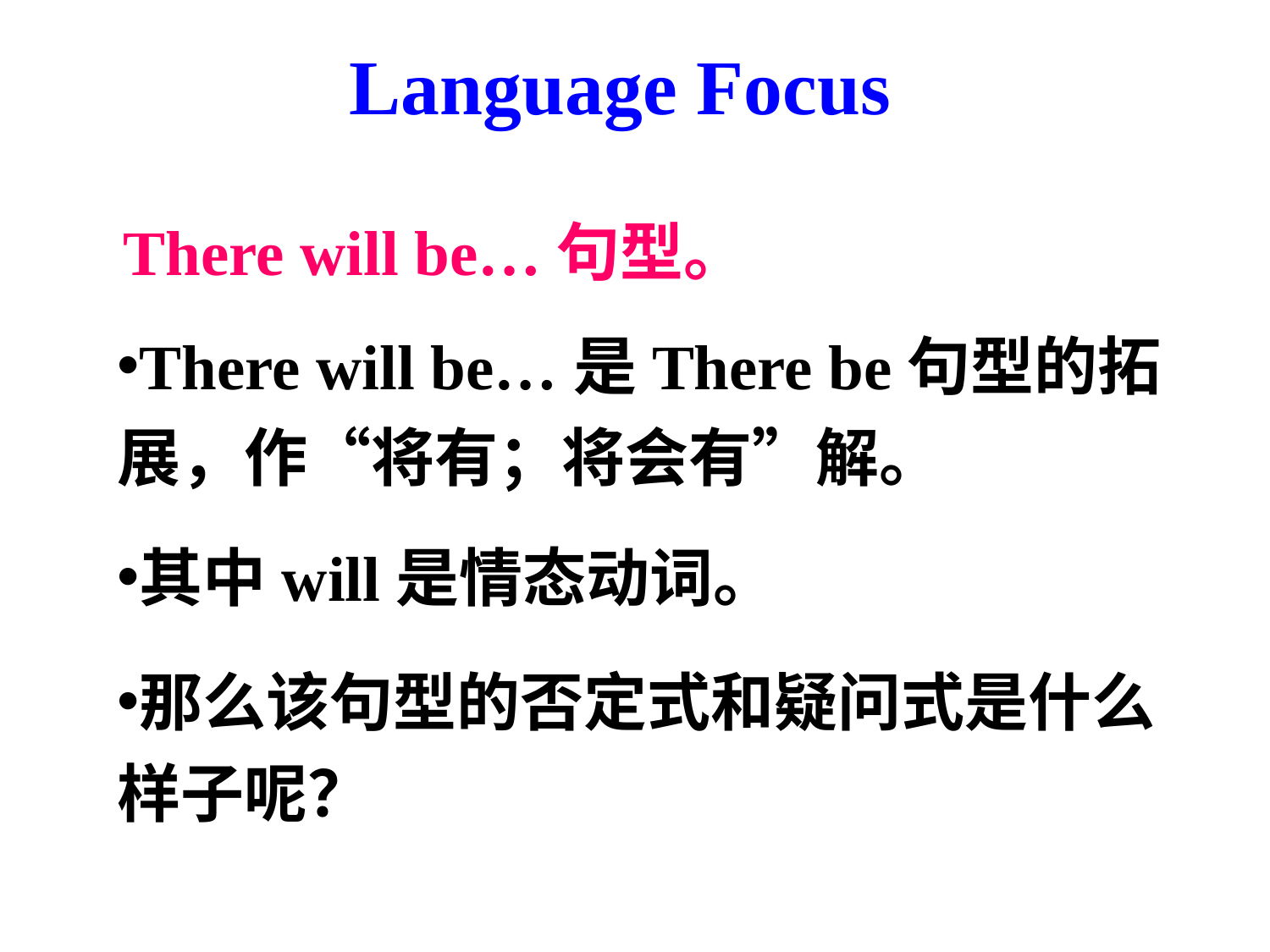

Language Focus
 There will be…句型。
There will be…是There be句型的拓展，作“将有；将会有”解。
其中will是情态动词。
那么该句型的否定式和疑问式是什么样子呢？